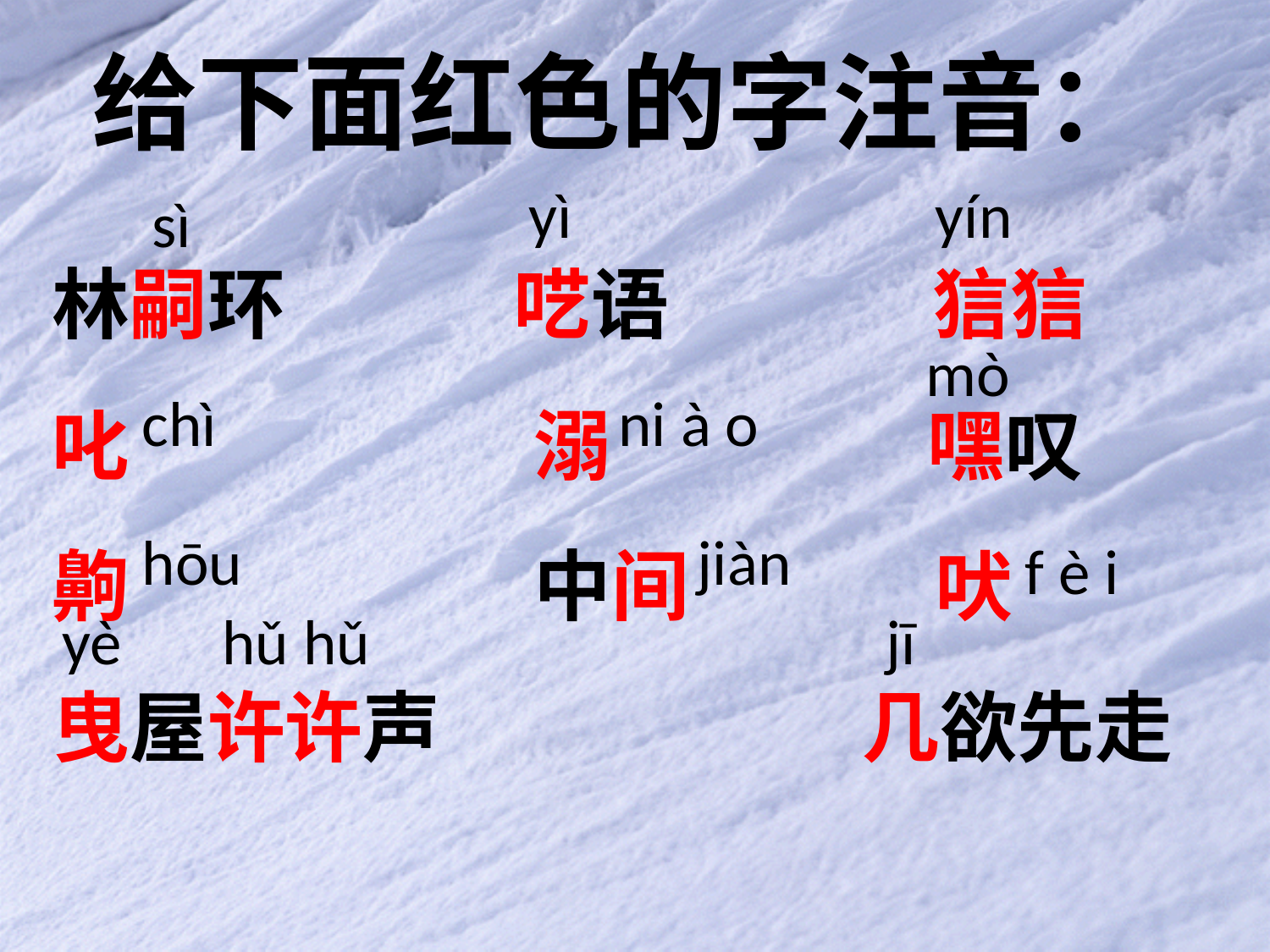

给下面红色的字注音：
yín
yì
sì
林嗣环             呓语               狺狺
叱                       溺                  嘿叹
齁                       中间              吠
曳屋许许声                        几欲先走
mò
chì
ni à o
hōu
jiàn
f è i
yè       hǔ hǔ
jī